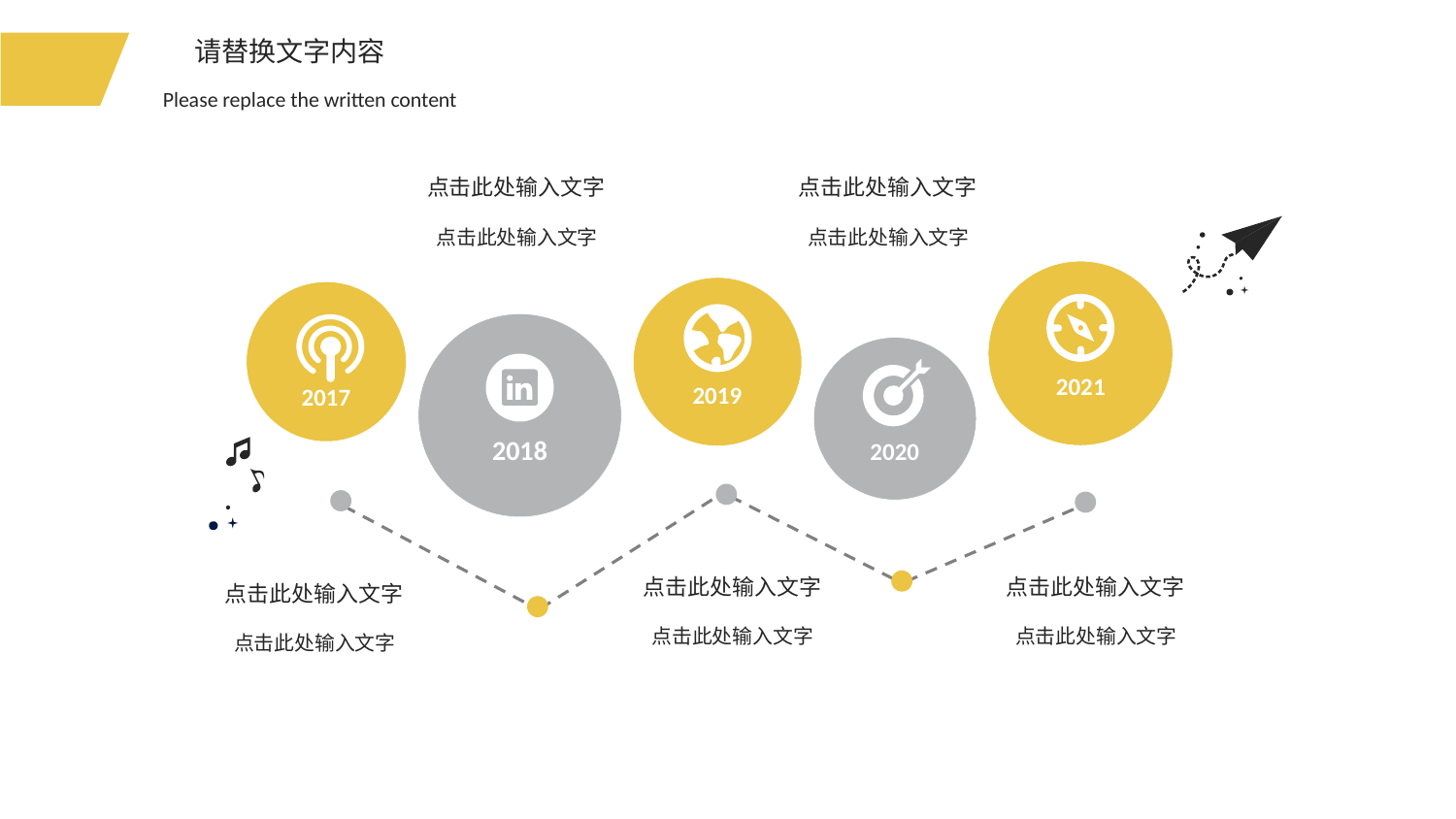

请替换文字内容

Please replace the written content
点击此处输入文字
点击此处输入文字
点击此处输入文字
点击此处输入文字

2021

2019

2017

2018

2020

点击此处输入文字
点击此处输入文字
点击此处输入文字
点击此处输入文字
点击此处输入文字
点击此处输入文字